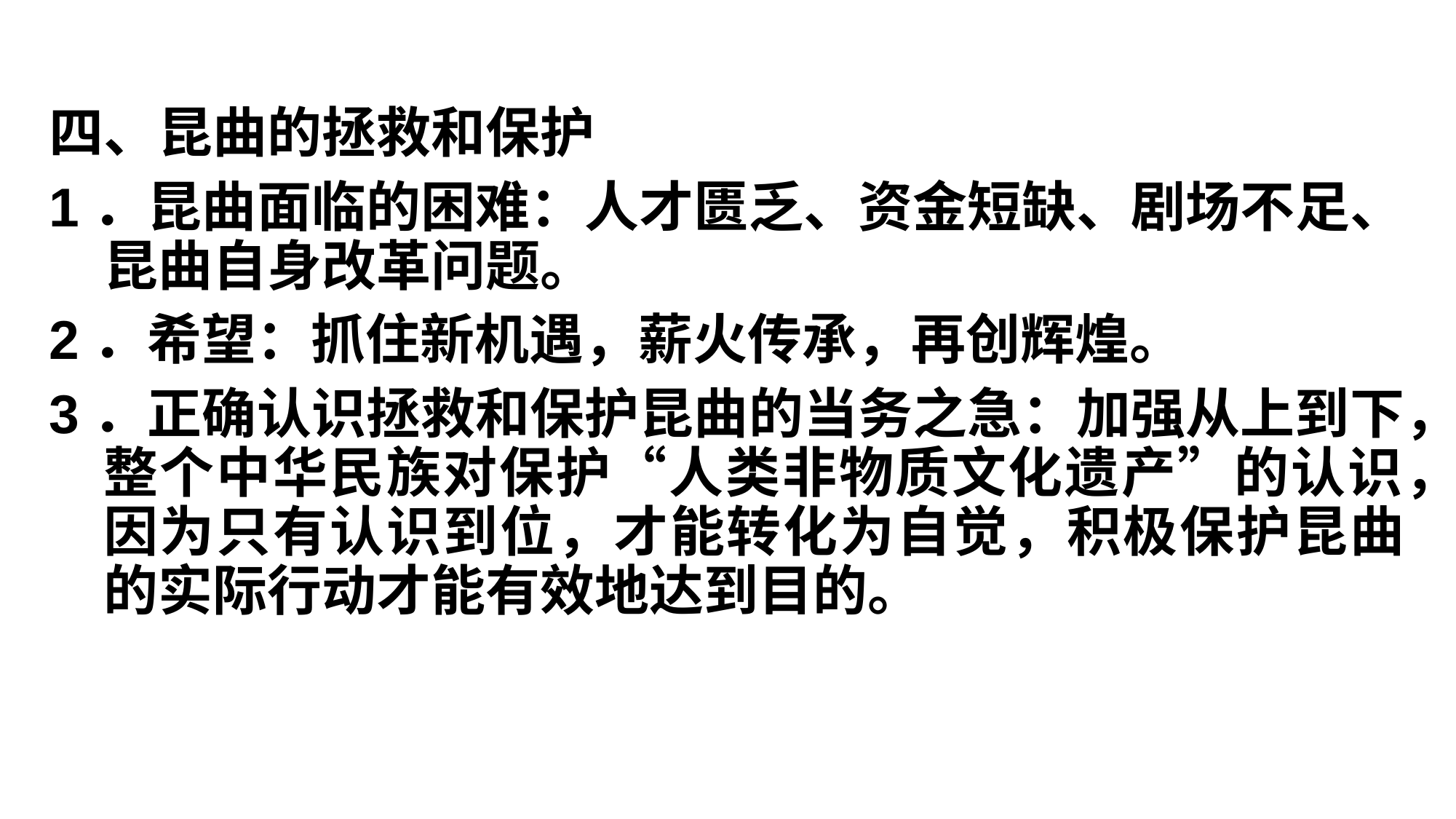

四、昆曲的拯救和保护
1．昆曲面临的困难：人才匮乏、资金短缺、剧场不足、昆曲自身改革问题。
2．希望：抓住新机遇，薪火传承，再创辉煌。
3．正确认识拯救和保护昆曲的当务之急：加强从上到下，整个中华民族对保护“人类非物质文化遗产”的认识，因为只有认识到位，才能转化为自觉，积极保护昆曲的实际行动才能有效地达到目的。